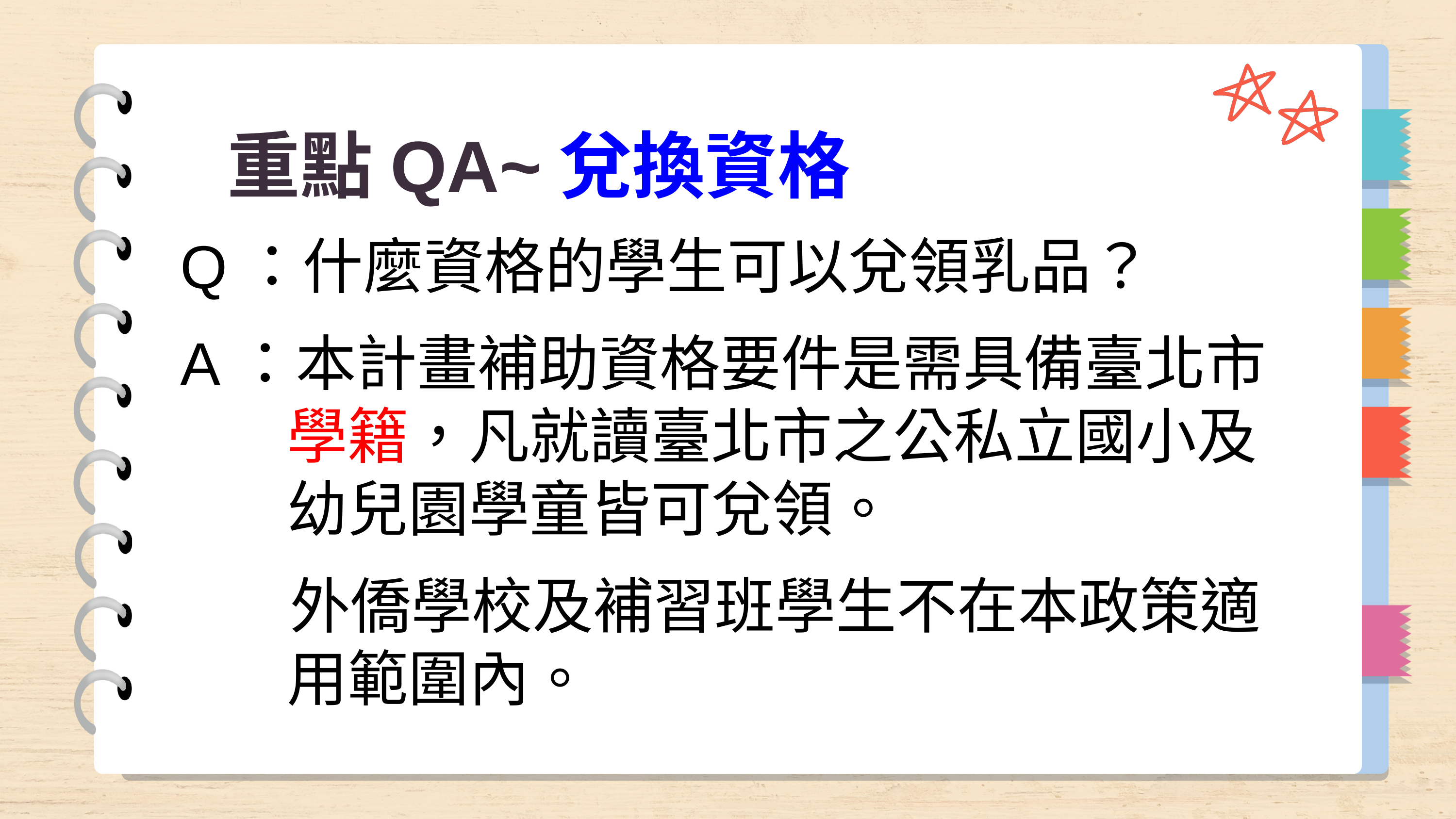

重點QA~兌換資格
Q：什麼資格的學生可以兌領乳品？
A：本計畫補助資格要件是需具備臺北市學籍，凡就讀臺北市之公私立國小及幼兒園學童皆可兌領。
       外僑學校及補習班學生不在本政策適用範圍內。